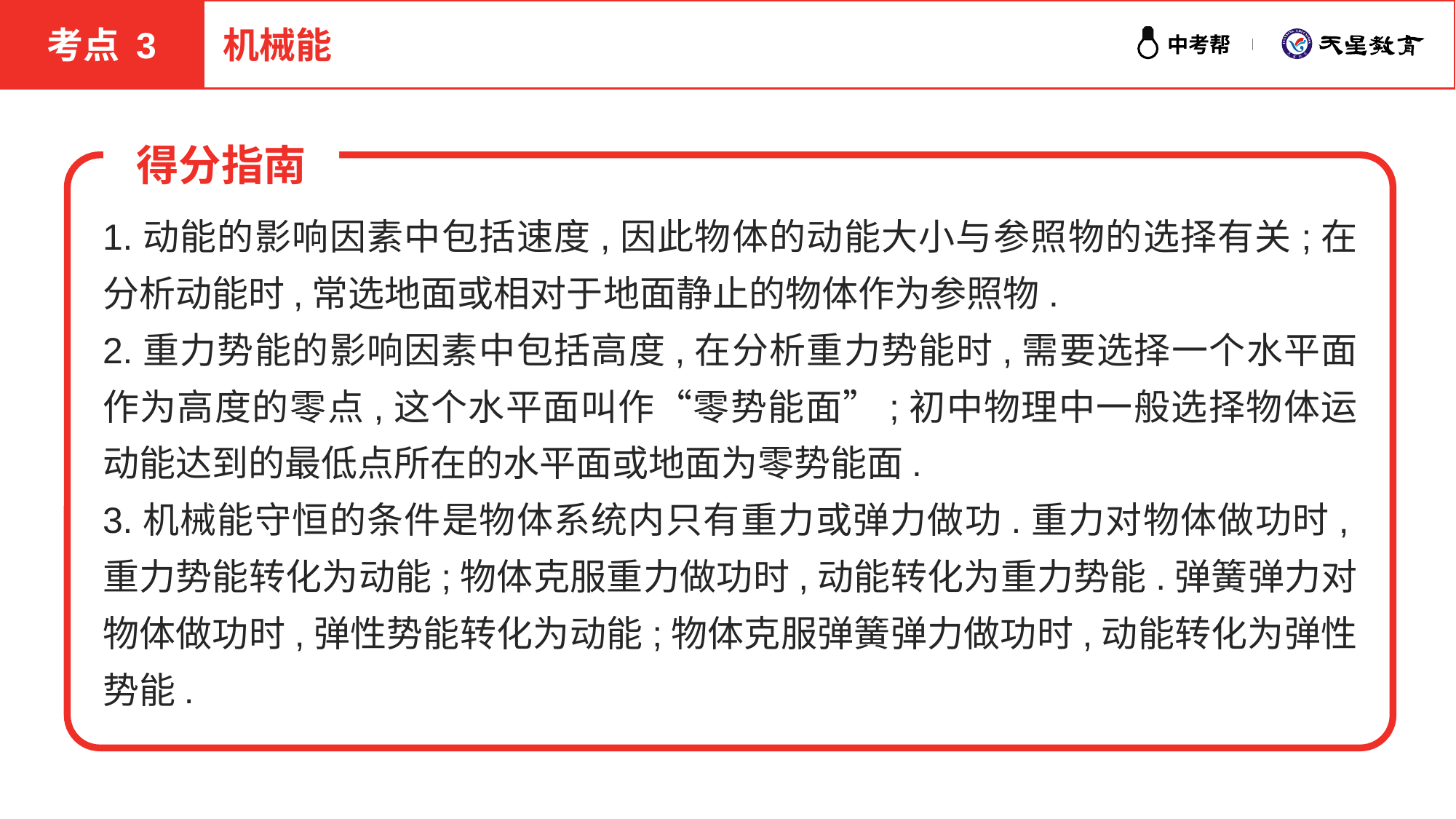

考点 3
机械能
得分指南

1.动能的影响因素中包括速度,因此物体的动能大小与参照物的选择有关;在分析动能时,常选地面或相对于地面静止的物体作为参照物.
2.重力势能的影响因素中包括高度,在分析重力势能时,需要选择一个水平面作为高度的零点,这个水平面叫作“零势能面”;初中物理中一般选择物体运动能达到的最低点所在的水平面或地面为零势能面.
3.机械能守恒的条件是物体系统内只有重力或弹力做功.重力对物体做功时,重力势能转化为动能;物体克服重力做功时,动能转化为重力势能.弹簧弹力对物体做功时,弹性势能转化为动能;物体克服弹簧弹力做功时,动能转化为弹性势能.